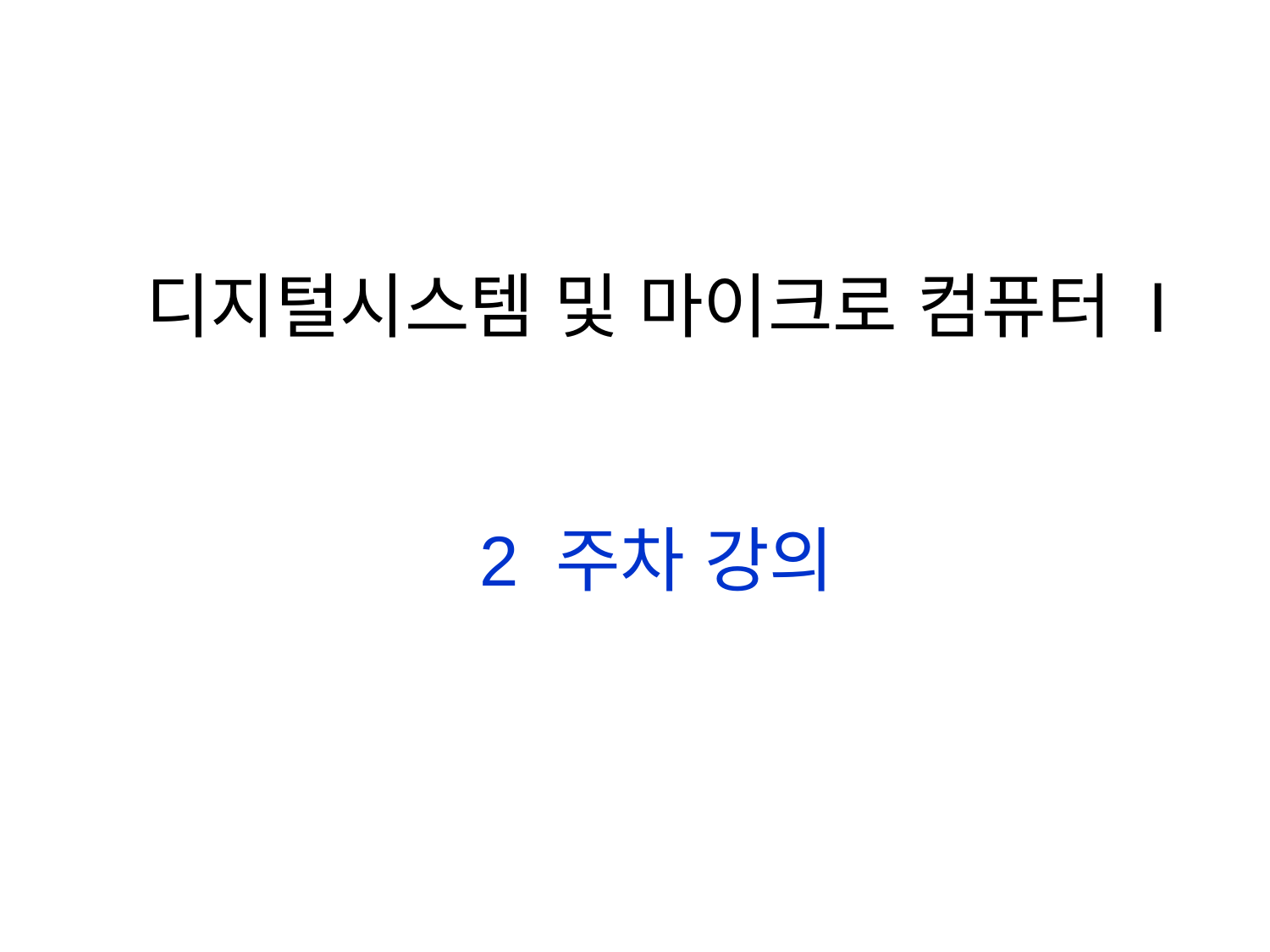

디지털시스템 및 마이크로 컴퓨터 I

2 주차 강의